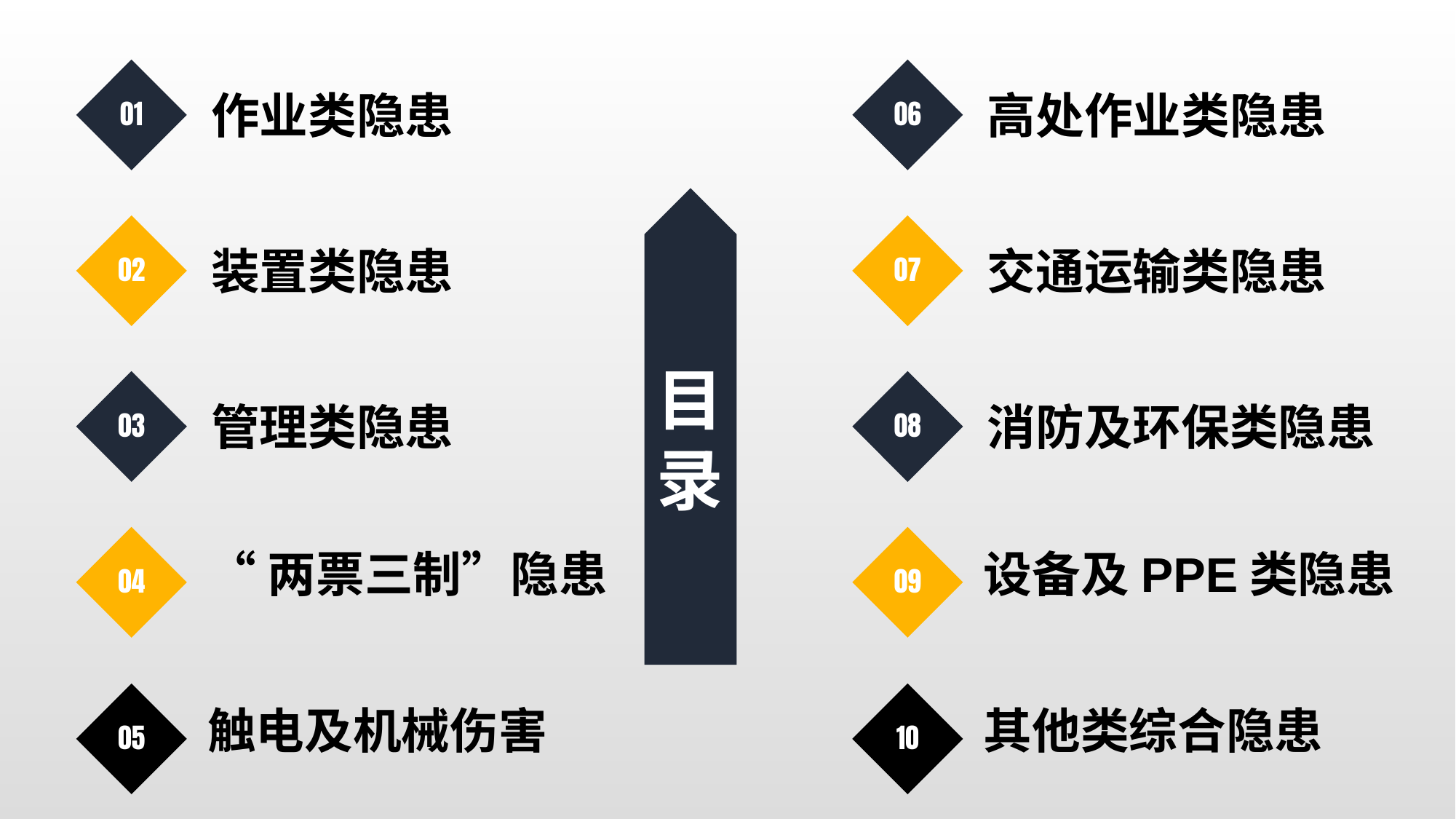

01
作业类隐患

02
装置类隐患
03
管理类隐患
04
“两票三制”隐患
05
触电及机械伤害
06
高处作业类隐患

07
交通运输类隐患
08
消防及环保类隐患
09
设备及PPE类隐患
10
其他类综合隐患
目录